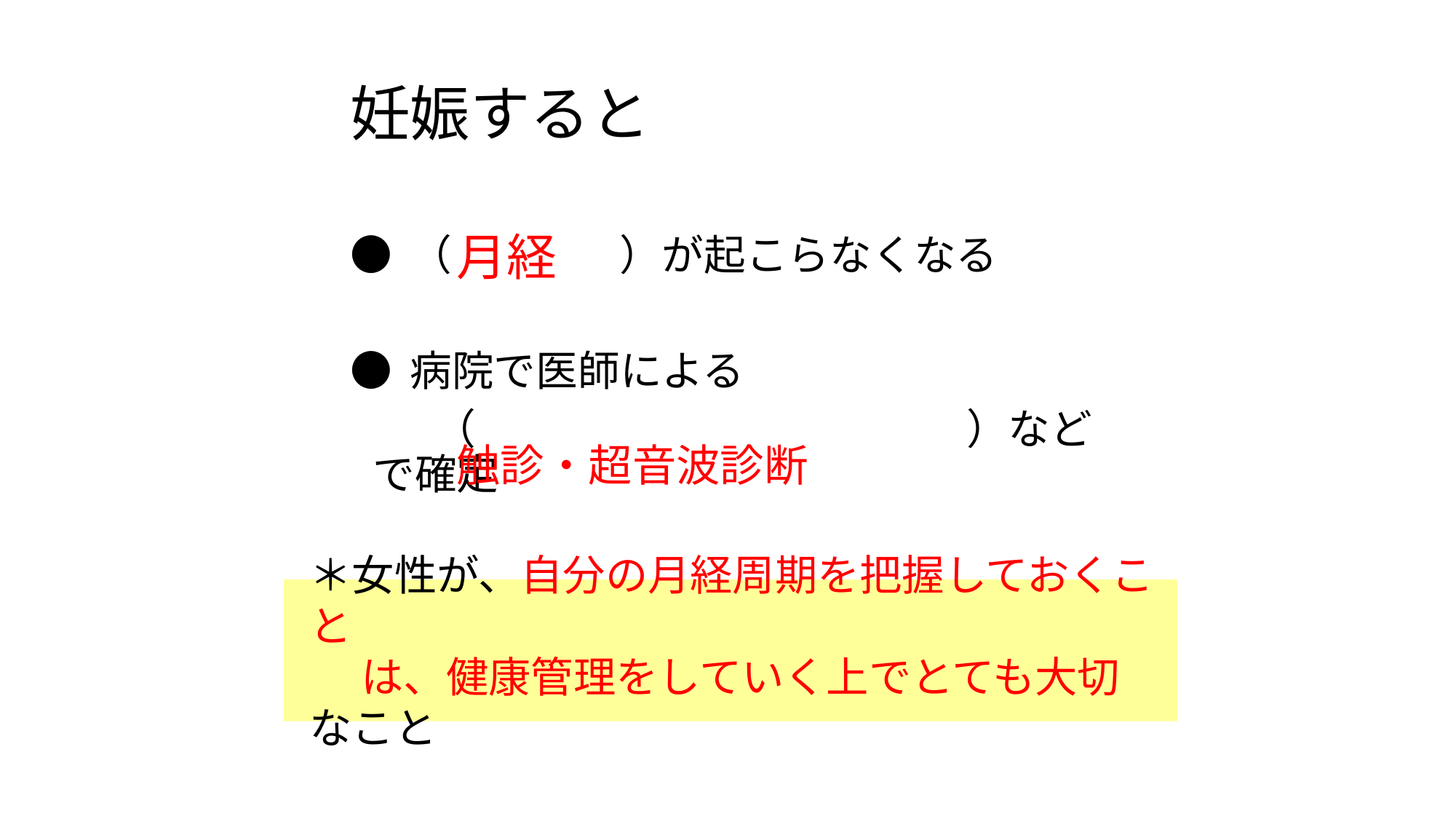

# 妊娠すると
● （　　　　）が起こらなくなる

● 病院で医師による
　　（　　　  　　　　　　　　 ）などで確定
月経
触診・超音波診断
＊女性が、自分の月経周期を把握しておくこと
　 は、健康管理をしていく上でとても大切なこと